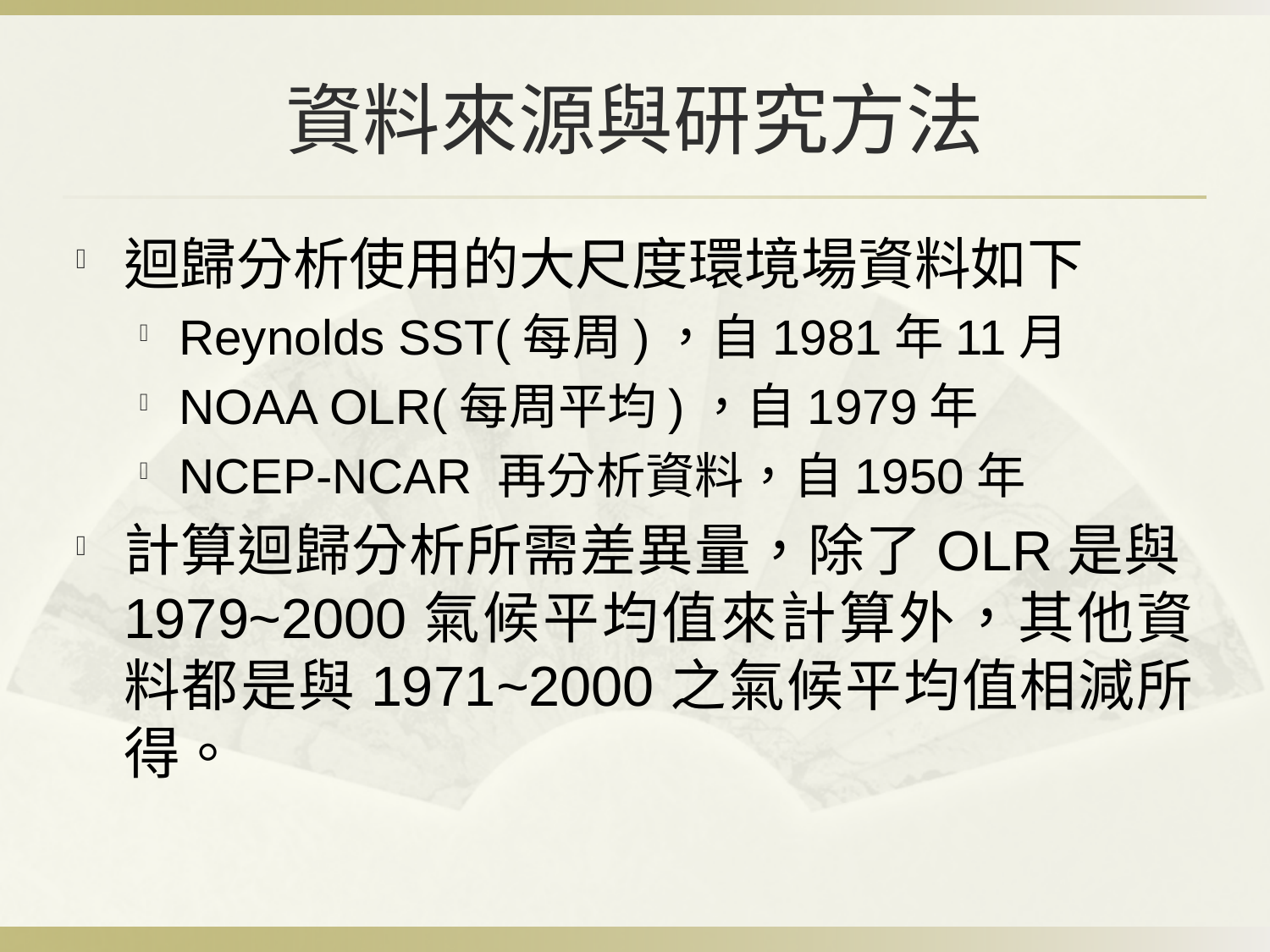

# 資料來源與研究方法
迴歸分析使用的大尺度環境場資料如下
Reynolds SST(每周)，自1981年11月
NOAA OLR(每周平均)，自1979年
NCEP-NCAR 再分析資料，自1950年
計算迴歸分析所需差異量，除了OLR是與1979~2000氣候平均值來計算外，其他資料都是與1971~2000之氣候平均值相減所得。